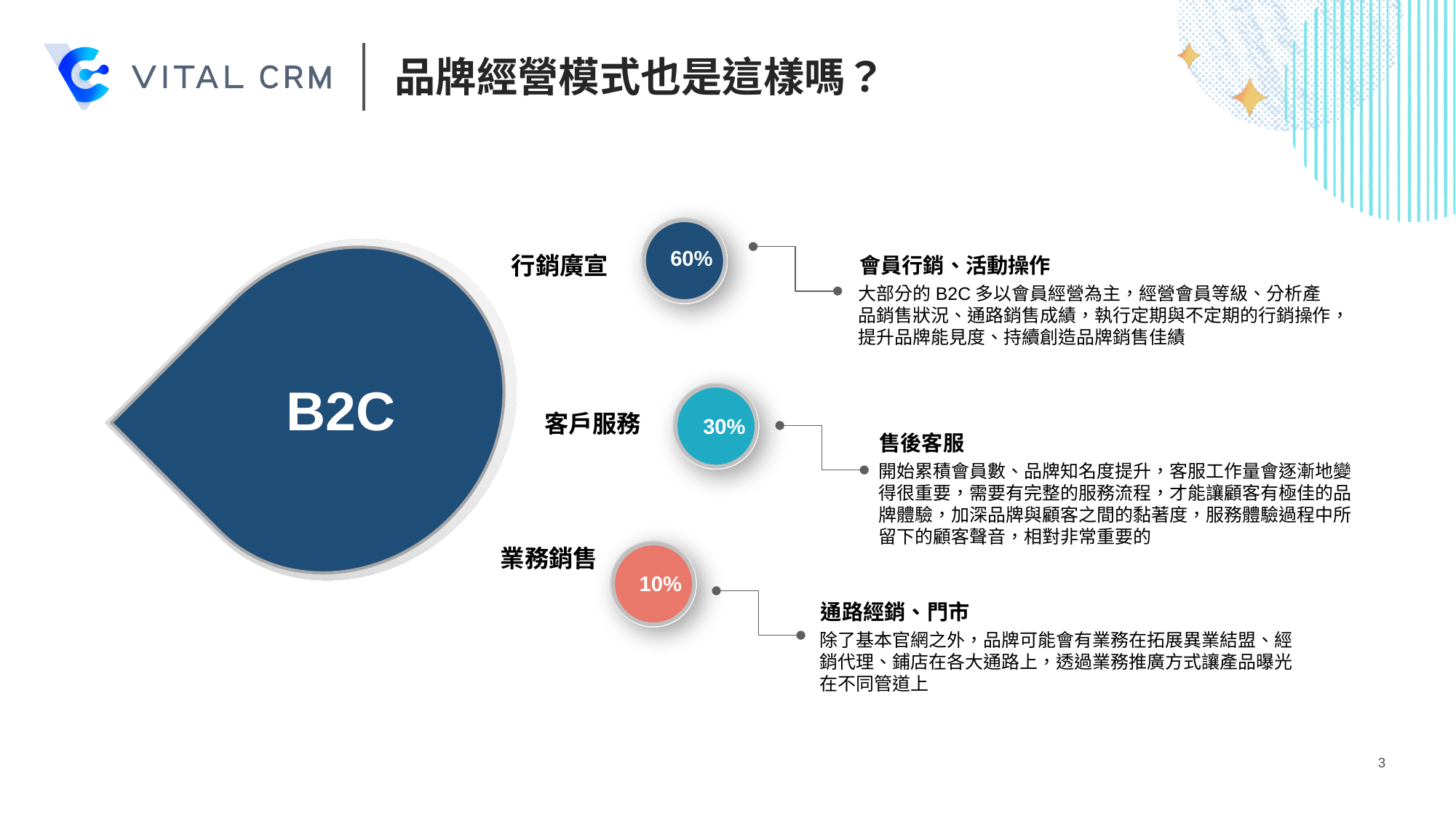

# 品牌經營模式也是這樣嗎？

60%
行銷廣宣
會員行銷、活動操作
大部分的B2C多以會員經營為主，經營會員等級、分析產品銷售狀況、通路銷售成績，執行定期與不定期的行銷操作，提升品牌能見度、持續創造品牌銷售佳績
B2C

客戶服務
30%
售後客服
開始累積會員數、品牌知名度提升，客服工作量會逐漸地變得很重要，需要有完整的服務流程，才能讓顧客有極佳的品牌體驗，加深品牌與顧客之間的黏著度，服務體驗過程中所留下的顧客聲音，相對非常重要的
業務銷售

10%
通路經銷、門市
除了基本官網之外，品牌可能會有業務在拓展異業結盟、經銷代理、鋪店在各大通路上，透過業務推廣方式讓產品曝光在不同管道上
3